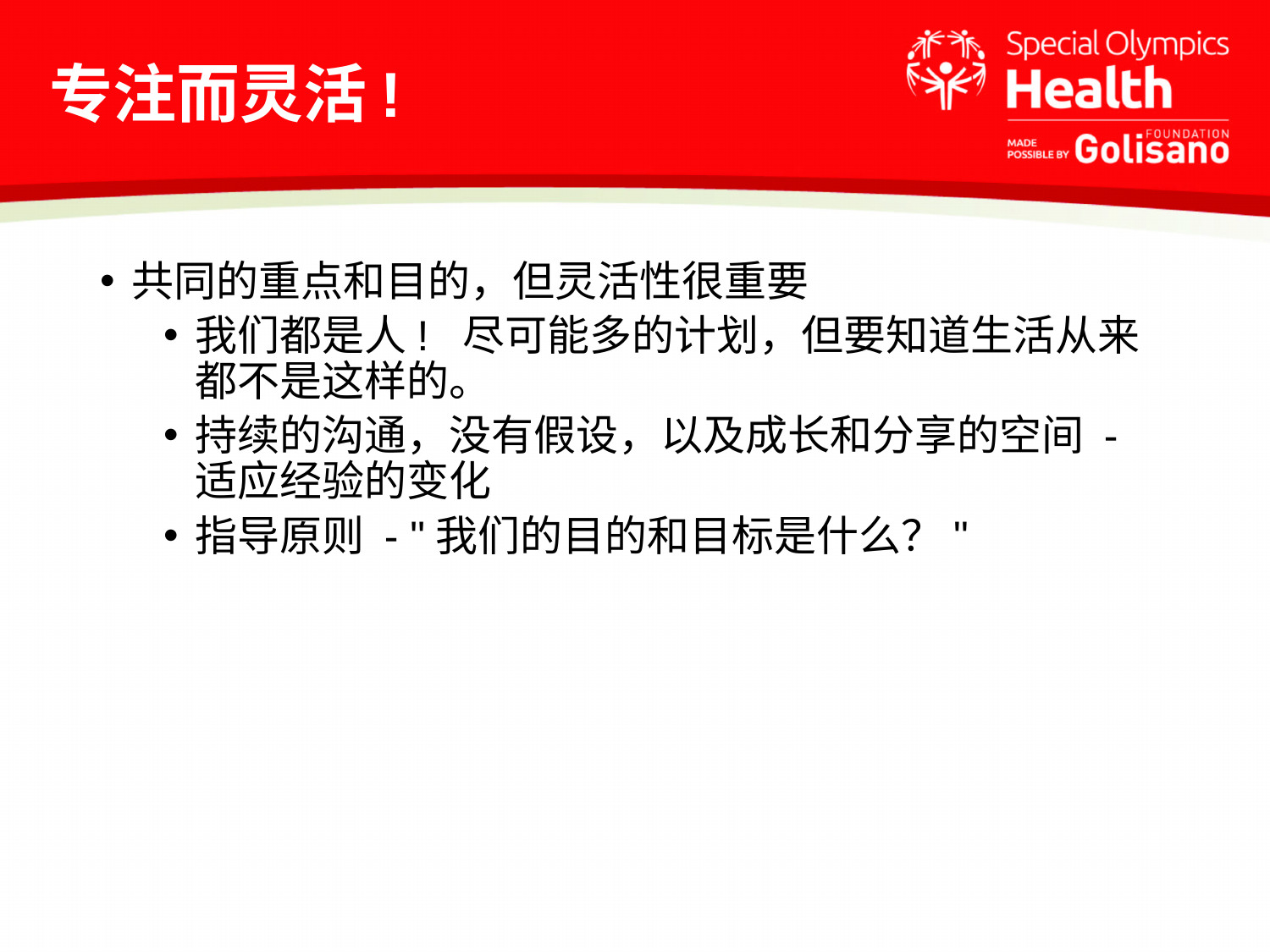

# 专注而灵活!
共同的重点和目的，但灵活性很重要
我们都是人!  尽可能多的计划，但要知道生活从来都不是这样的。
持续的沟通，没有假设，以及成长和分享的空间 - 适应经验的变化
指导原则 - "我们的目的和目标是什么？"